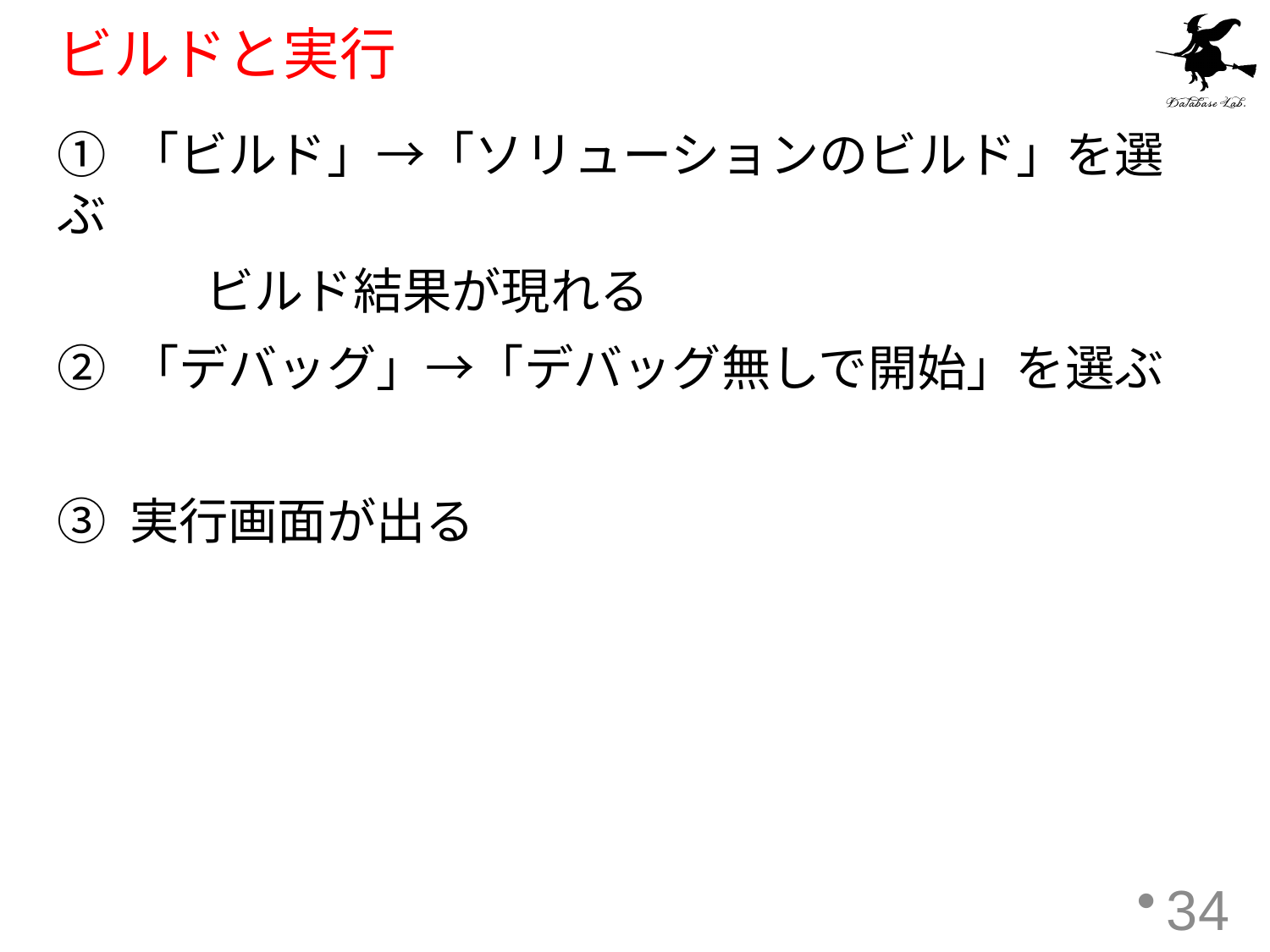

# ビルドと実行
① 「ビルド」→「ソリューションのビルド」を選ぶ
　　　ビルド結果が現れる
② 「デバッグ」→「デバッグ無しで開始」を選ぶ

③ 実行画面が出る

34